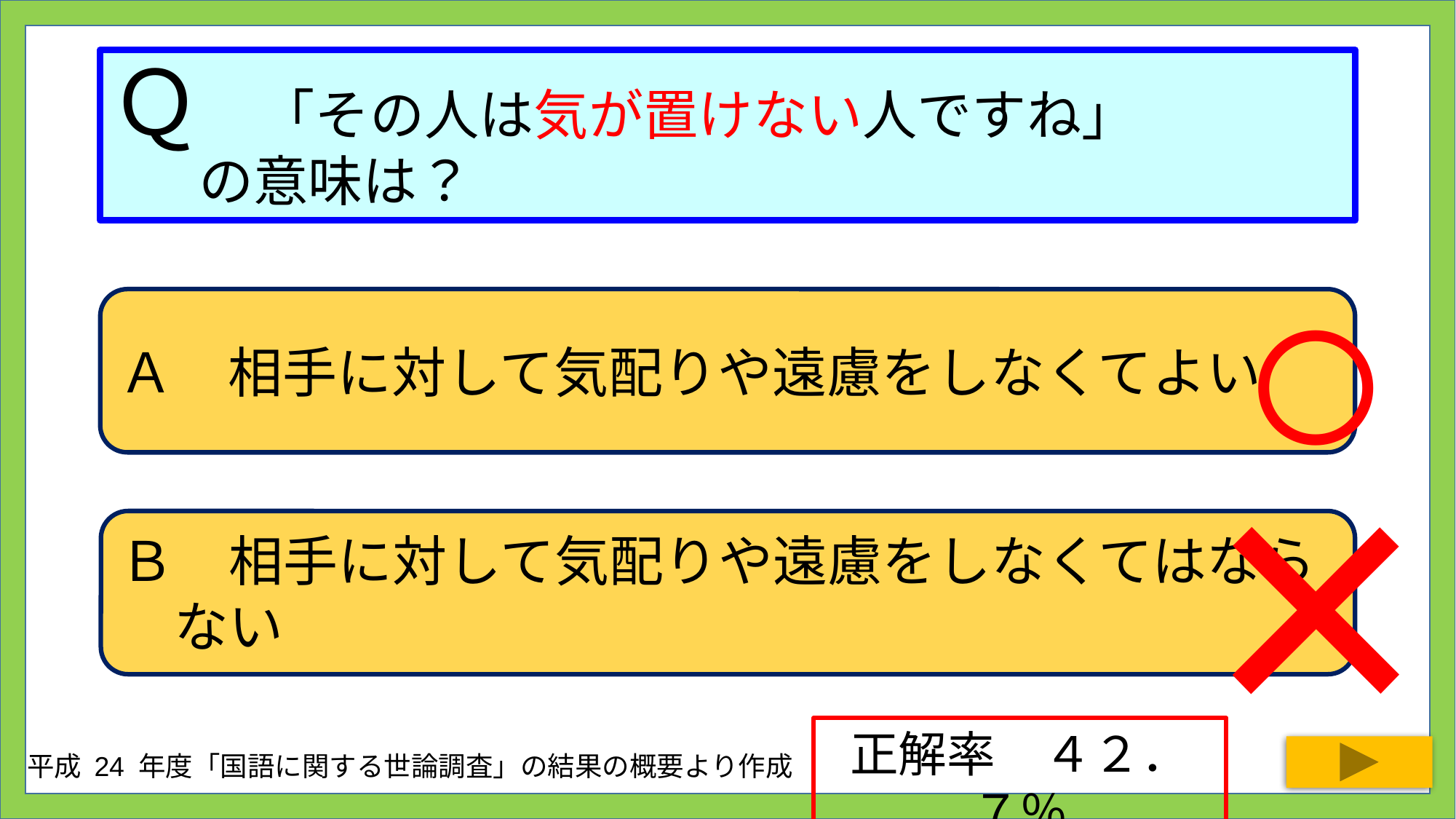

# Ｑ　「その人は気が置けない人ですね」 の意味は？
○
Ａ　相手に対して気配りや遠慮をしなくてよい
×
Ｂ　相手に対して気配りや遠慮をしなくてはならない
正解率　４２．７％

平成 24 年度「国語に関する世論調査」の結果の概要より作成